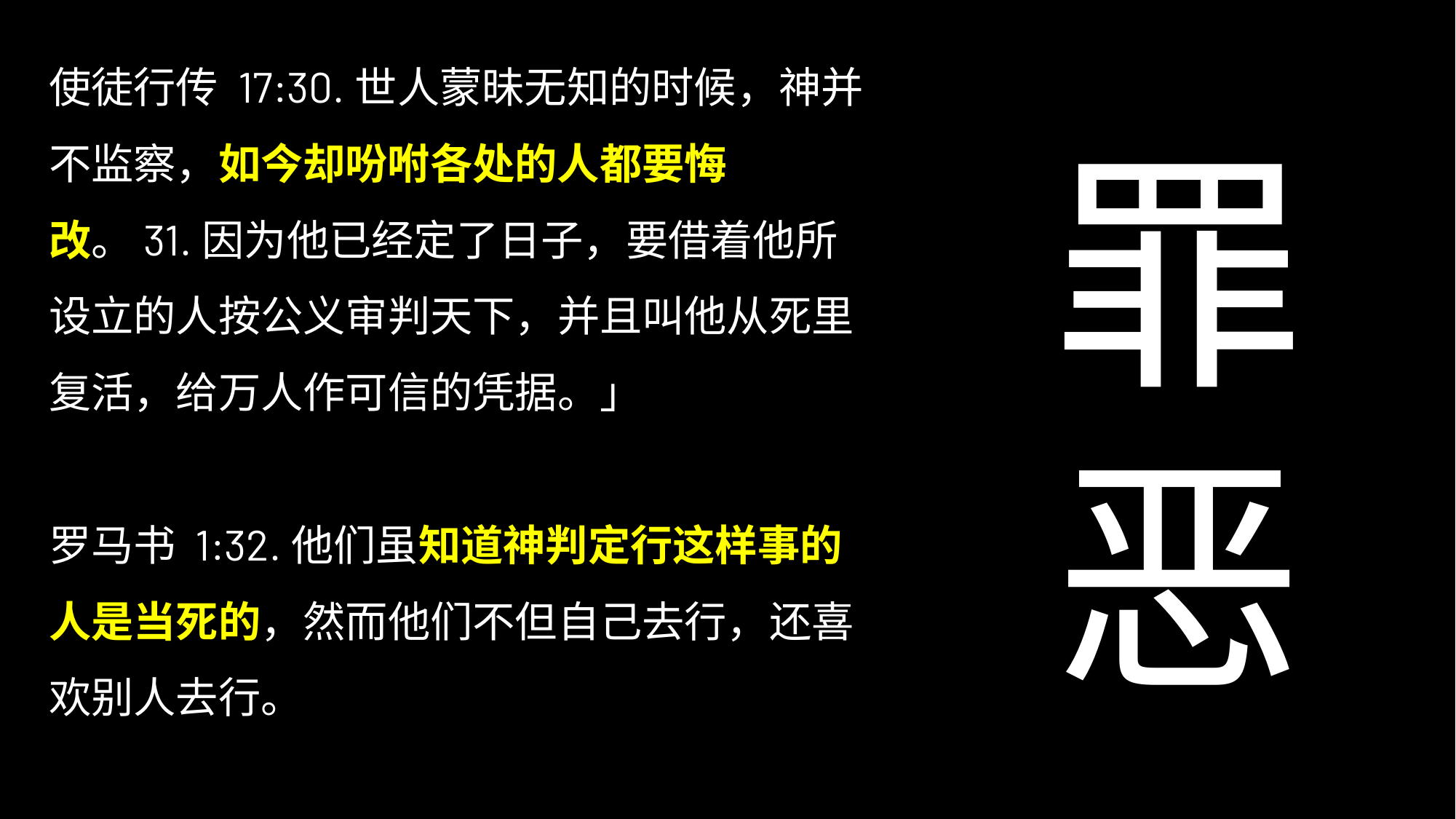

使徒行传 17:30.世人蒙昧无知的时候，神并不监察，如今却吩咐各处的人都要悔改。31.因为他已经定了日子，要借着他所设立的人按公义审判天下，并且叫他从死里复活，给万人作可信的凭据。」

罗马书 1:32.他们虽知道神判定行这样事的人是当死的，然而他们不但自己去行，还喜欢别人去行。
罪恶